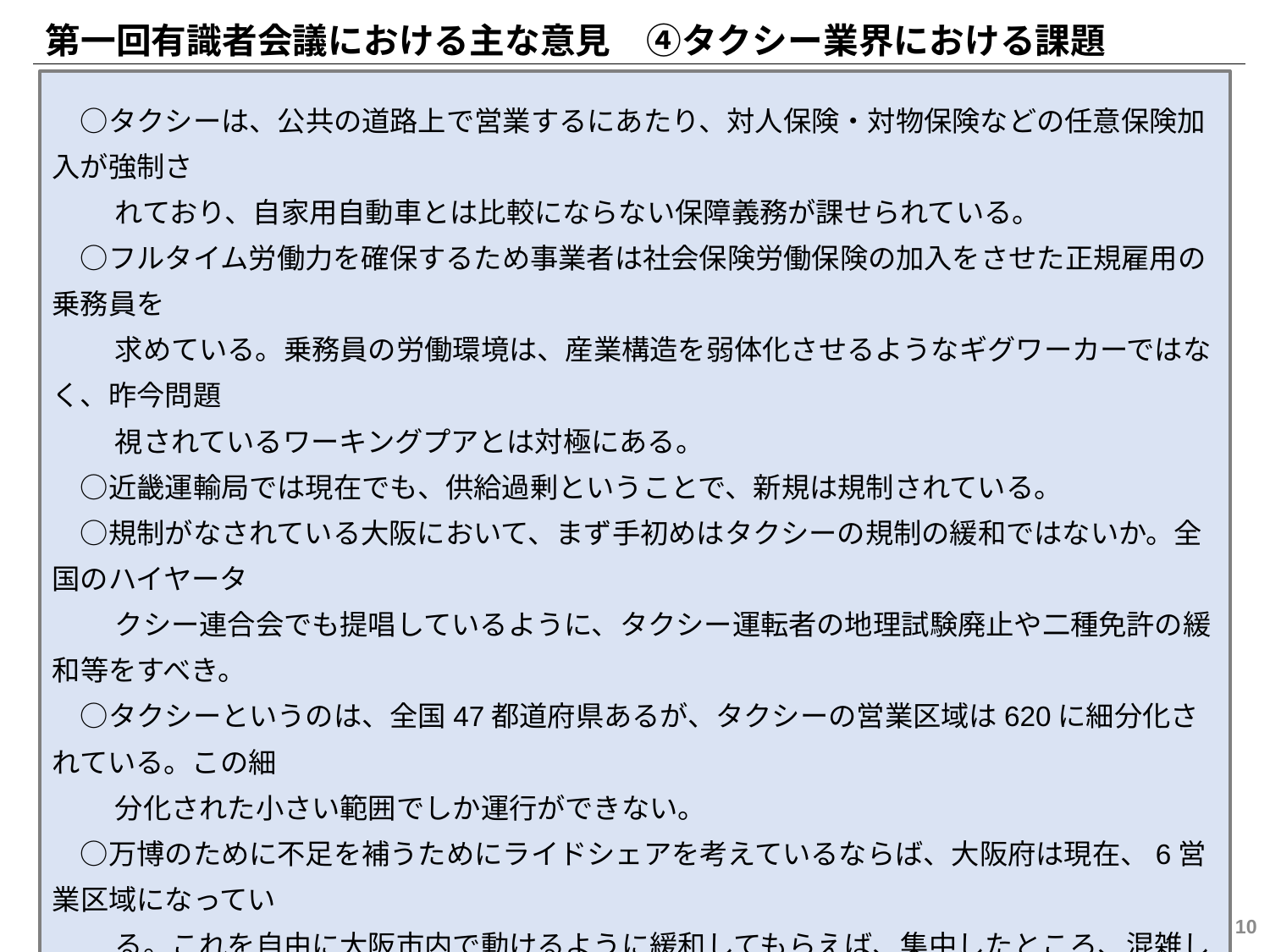

第一回有識者会議における主な意見　④タクシー業界における課題
　○タクシーは、公共の道路上で営業するにあたり、対人保険・対物保険などの任意保険加入が強制さ
　　 れており、自家用自動車とは比較にならない保障義務が課せられている。
　○フルタイム労働力を確保するため事業者は社会保険労働保険の加入をさせた正規雇用の乗務員を
　　 求めている。乗務員の労働環境は、産業構造を弱体化させるようなギグワーカーではなく、昨今問題
　　 視されているワーキングプアとは対極にある。
　○近畿運輸局では現在でも、供給過剰ということで、新規は規制されている。
　○規制がなされている大阪において、まず手初めはタクシーの規制の緩和ではないか。全国のハイヤータ
　　 クシー連合会でも提唱しているように、タクシー運転者の地理試験廃止や二種免許の緩和等をすべき。
　○タクシーというのは、全国47都道府県あるが、タクシーの営業区域は620に細分化されている。この細
　　 分化された小さい範囲でしか運行ができない。
　○万博のために不足を補うためにライドシェアを考えているならば、大阪府は現在、6営業区域になってい
　　 る。これを自由に大阪市内で動けるように緩和してもらえば、集中したところ、混雑したところにタクシー
　　 がいける、不足が補われるんじゃないかなと思う。
　○法人タクシーは、乗務員と会社の関係が雇用関係にあるというのであれば、ライドシェアもプラットフォー
　　 ムと運転手は雇用関係になると、国によっては雇用関係ということが認められている。なのでイコールフッ
　　 ティングで同じルールで戦いたい。
　○タクシーの車両というのは、3ヶ月点検、そして車検は1年で1回、乗用車に比べてかなり厳しい条件。
　　 同じ条件でライドシェアと切磋琢磨していきたい。
10